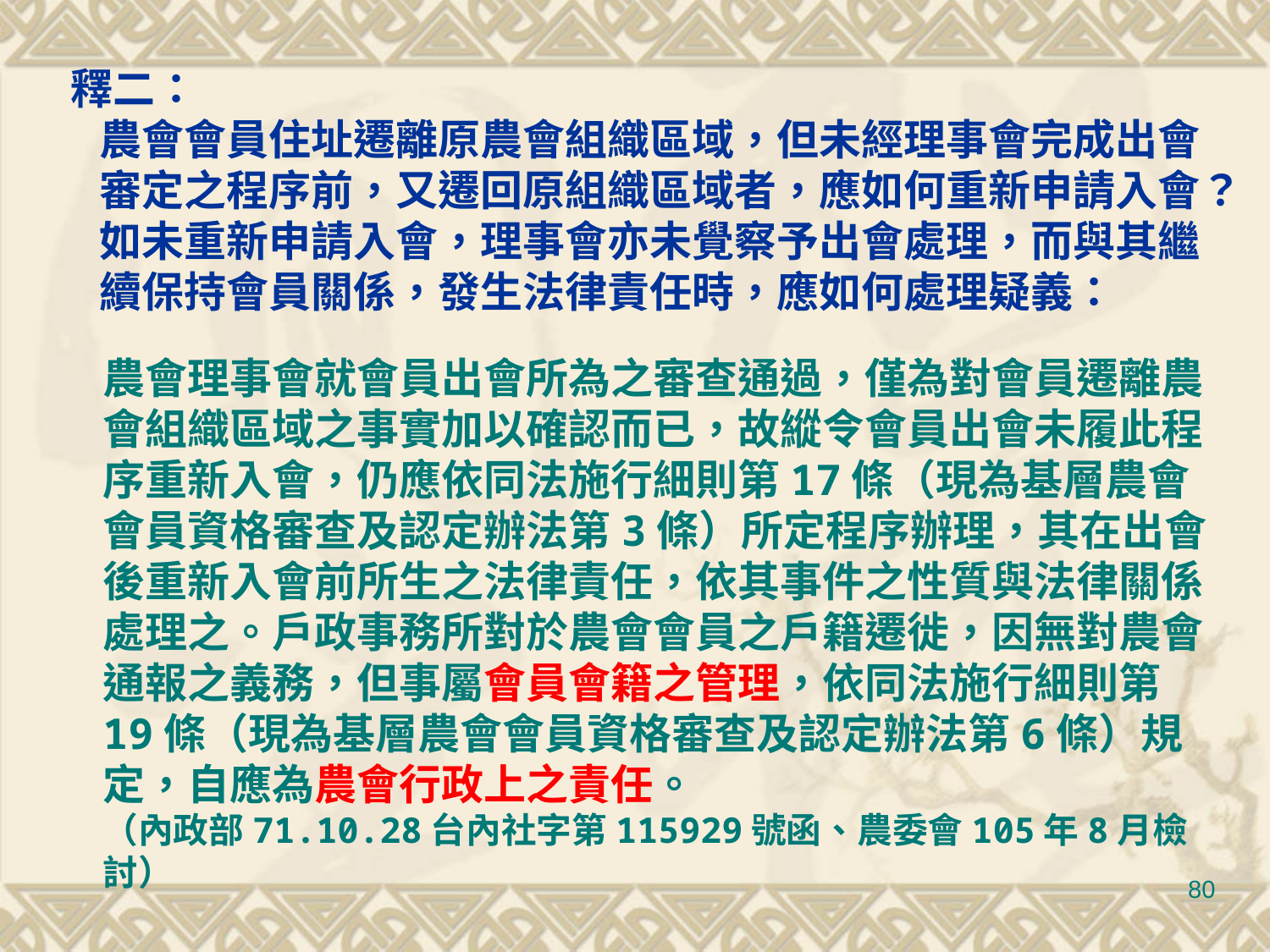

釋二：
  農會會員住址遷離原農會組織區域，但未經理事會完成出會
  審定之程序前，又遷回原組織區域者，應如何重新申請入會？
  如未重新申請入會，理事會亦未覺察予出會處理，而與其繼
  續保持會員關係，發生法律責任時，應如何處理疑義：
農會理事會就會員出會所為之審查通過，僅為對會員遷離農會組織區域之事實加以確認而已，故縱令會員出會未履此程序重新入會，仍應依同法施行細則第17條（現為基層農會會員資格審查及認定辦法第3條）所定程序辦理，其在出會後重新入會前所生之法律責任，依其事件之性質與法律關係處理之。戶政事務所對於農會會員之戶籍遷徙，因無對農會通報之義務，但事屬會員會籍之管理，依同法施行細則第19條（現為基層農會會員資格審查及認定辦法第6條）規定，自應為農會行政上之責任。
（內政部71.10.28台內社字第115929號函、農委會105年8月檢討）
80